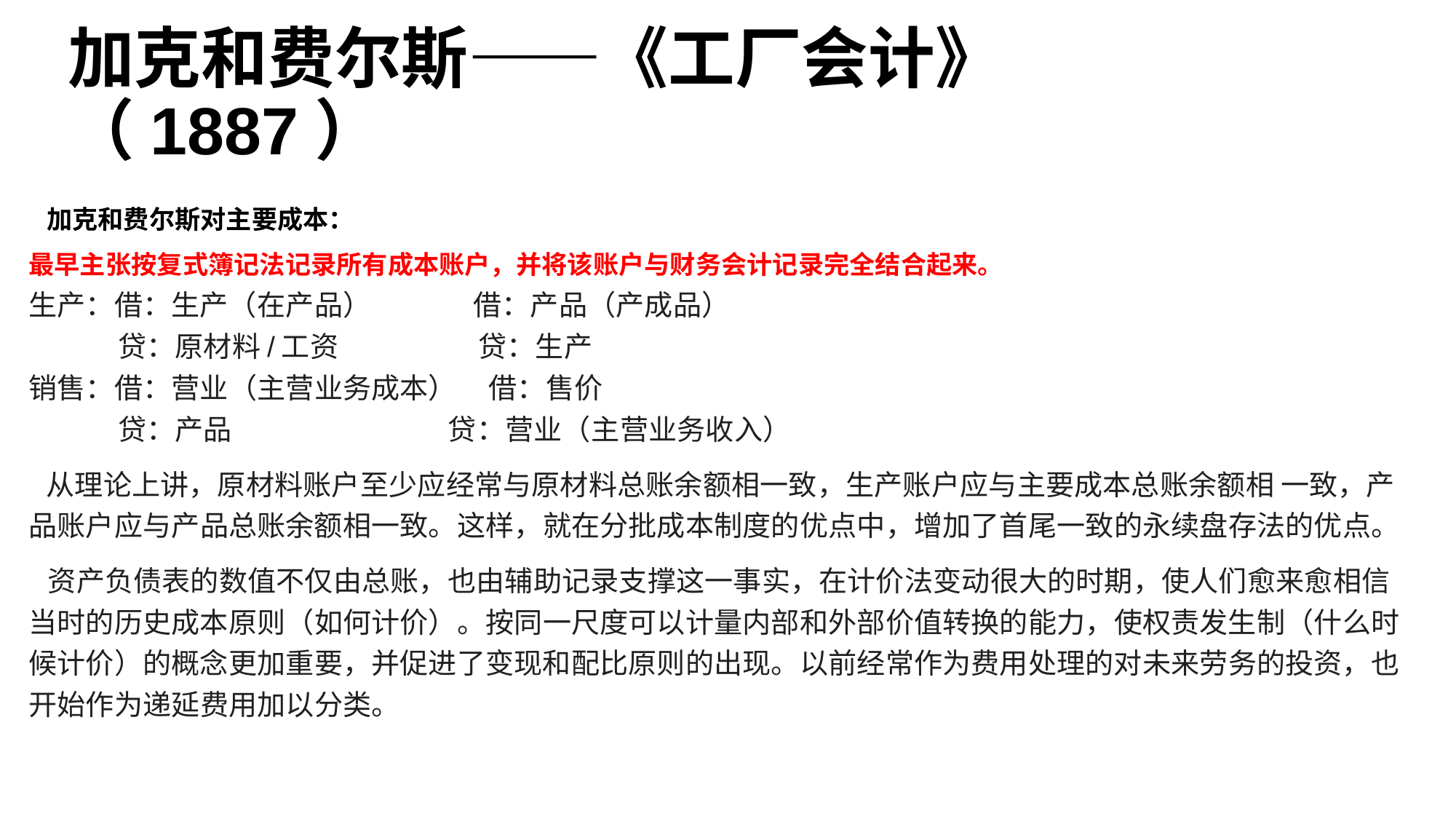

# 加克和费尔斯——《工厂会计》（1887）
 加克和费尔斯对主要成本：
最早主张按复式簿记法记录所有成本账户，并将该账户与财务会计记录完全结合起来。
生产：借：生产（在产品）                借：产品（产成品）
             贷：原材料/工资                      贷：生产
销售：借：营业（主营业务成本）     借：售价
             贷：产品                                  贷：营业（主营业务收入）
  从理论上讲，原材料账户至少应经常与原材料总账余额相一致，生产账户应与主要成本总账余额相 一致，产品账户应与产品总账余额相一致。这样，就在分批成本制度的优点中，增加了首尾一致的永续盘存法的优点。
  资产负债表的数值不仅由总账，也由辅助记录支撑这一事实，在计价法变动很大的时期，使人们愈来愈相信当时的历史成本原则（如何计价）。按同一尺度可以计量内部和外部价值转换的能力，使权责发生制（什么时候计价）的概念更加重要，并促进了变现和配比原则的出现。以前经常作为费用处理的对未来劳务的投资，也开始作为递延费用加以分类。